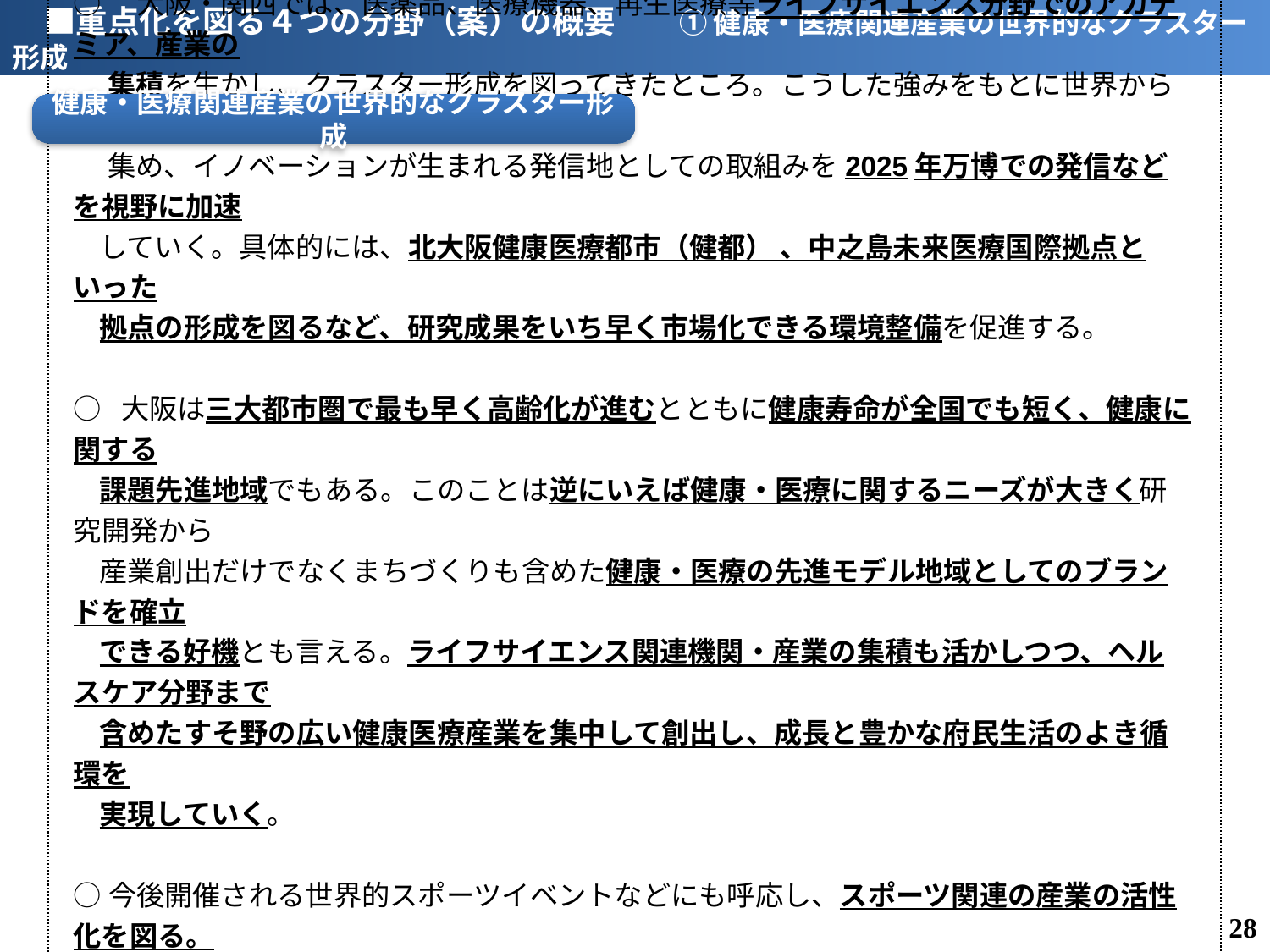

■重点化を図る４つの分野（案）の概要　　① 健康・医療関連産業の世界的なクラスター形成
健康・医療関連産業の世界的なクラスター形成
○　大阪・関西では、医薬品、医療機器、再生医療等ライフサイエンス分野でのアカデミア、産業の
　 集積を生かし、クラスター形成を図ってきたところ。こうした強みをもとに世界からさらに人や企業を
　 集め、イノベーションが生まれる発信地としての取組みを2025年万博での発信などを視野に加速
   していく。具体的には、北大阪健康医療都市（健都） 、中之島未来医療国際拠点といった
   拠点の形成を図るなど、研究成果をいち早く市場化できる環境整備を促進する。

○  大阪は三大都市圏で最も早く高齢化が進むとともに健康寿命が全国でも短く、健康に関する
   課題先進地域でもある。このことは逆にいえば健康・医療に関するニーズが大きく研究開発から
   産業創出だけでなくまちづくりも含めた健康・医療の先進モデル地域としてのブランドを確立
   できる好機とも言える。ライフサイエンス関連機関・産業の集積も活かしつつ、ヘルスケア分野まで
   含めたすそ野の広い健康医療産業を集中して創出し、成長と豊かな府民生活のよき循環を
   実現していく。

○今後開催される世界的スポーツイベントなどにも呼応し、スポーツ関連の産業の活性化を図る。
   さらに、内需だけでなく今後高齢化が進むアジアなどの健康・医療関連産業に対する海外需要の
   取り込みをめざす。
28